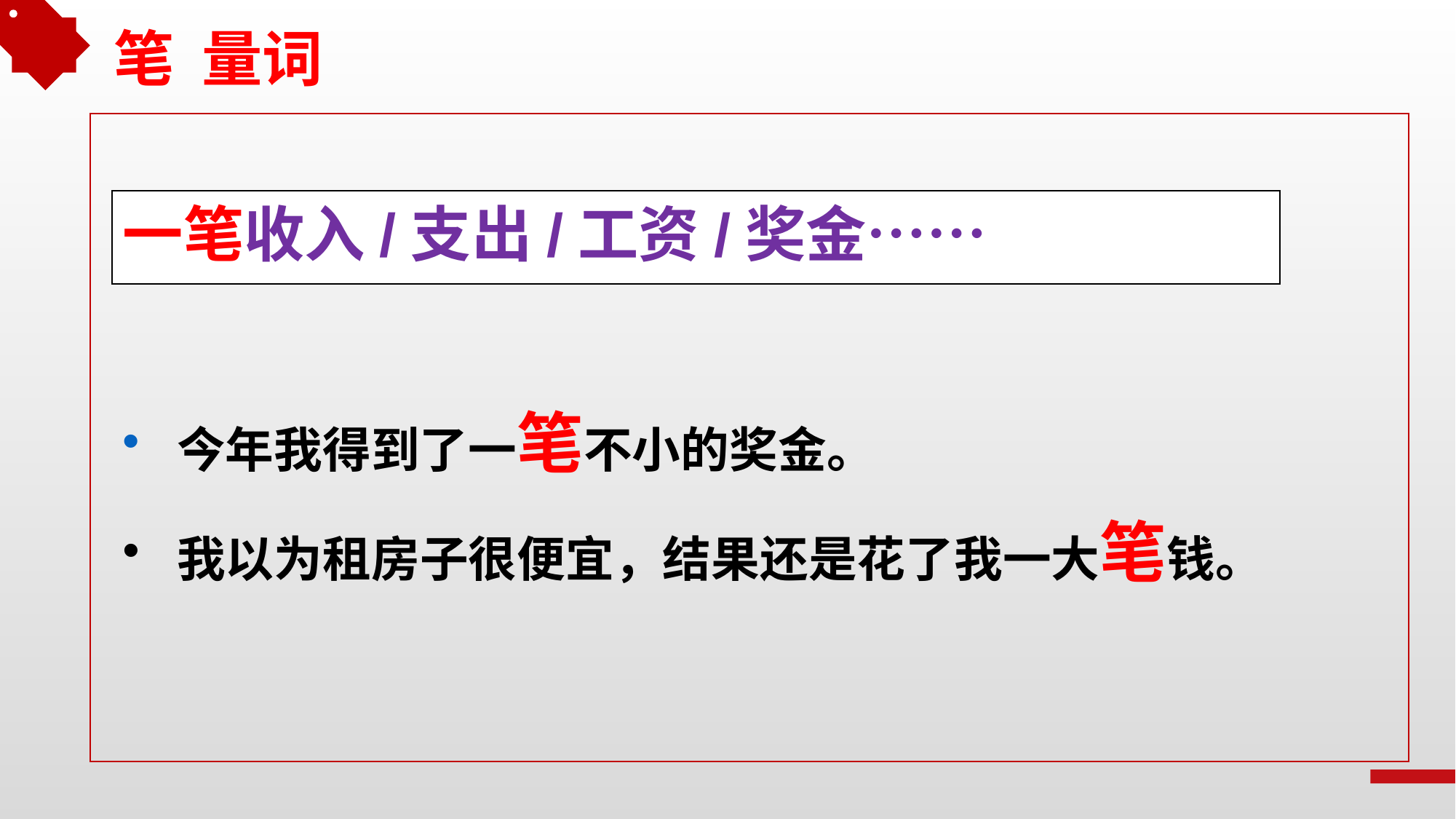

笔  量词

一笔收入/支出/工资/奖金……
今年我得到了一笔不小的奖金。
我以为租房子很便宜，结果还是花了我一大笔钱。